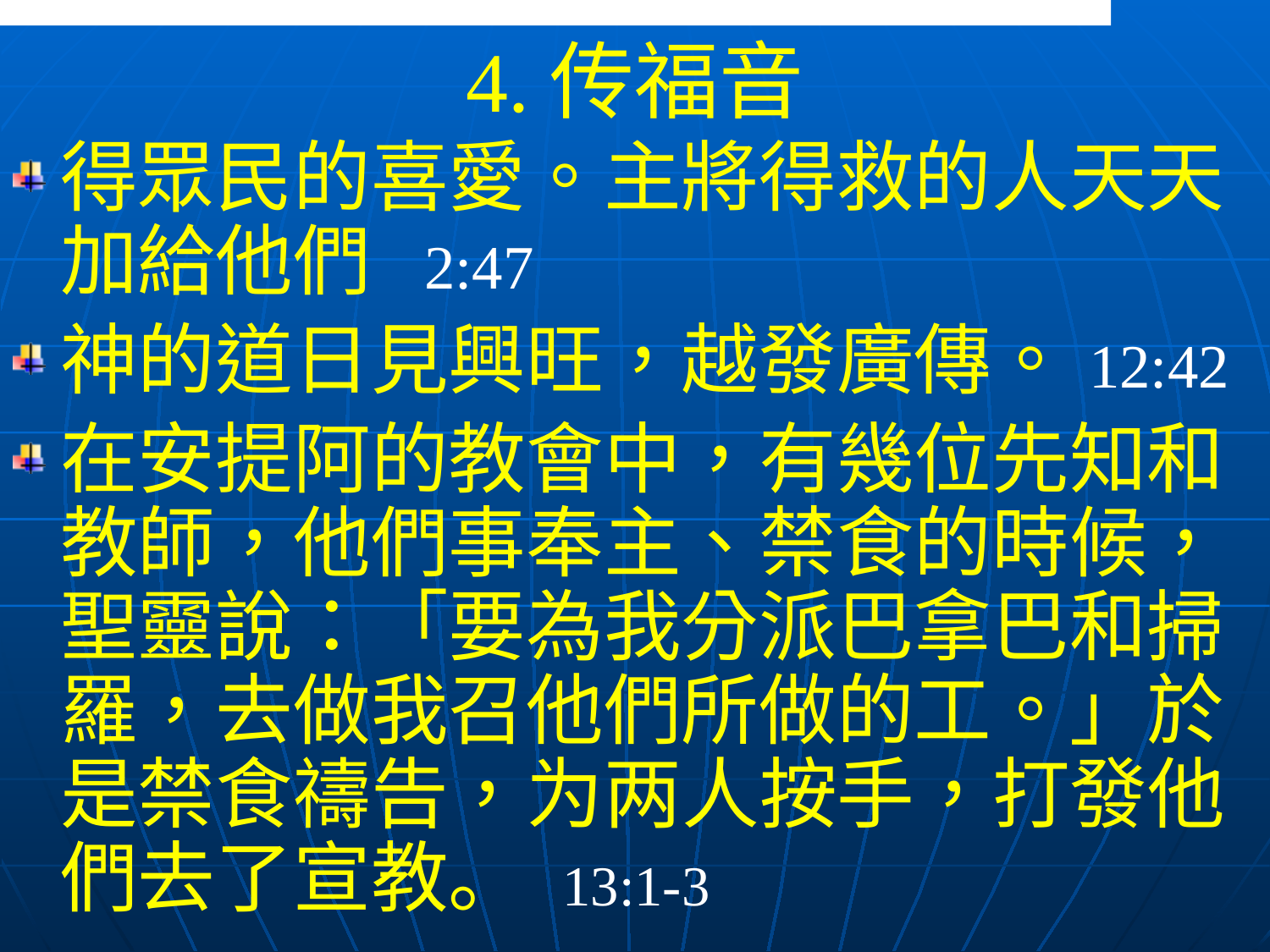

4.传福音
得眾民的喜愛。主將得救的人天天加給他們  2:47
神的道日見興旺，越發廣傳。12:42
在安提阿的教會中，有幾位先知和教師，他們事奉主、禁食的時候，聖靈說：「要為我分派巴拿巴和掃羅，去做我召他們所做的工。」於是禁食禱告，为两人按手，打發他們去了宣教。 13:1-3